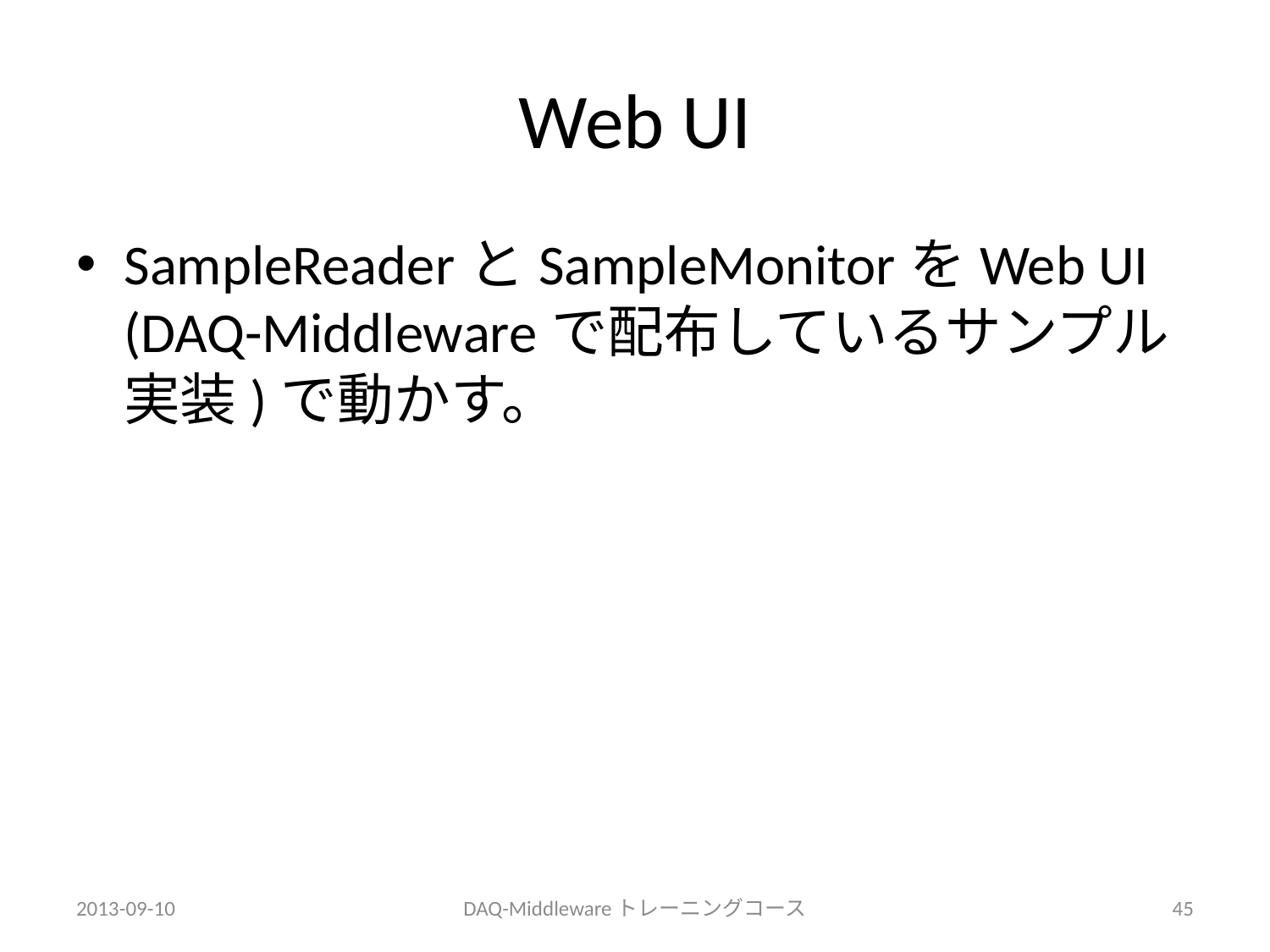

# Web UI
SampleReaderとSampleMonitorをWeb UI (DAQ-Middlewareで配布しているサンプル実装)で動かす。
2013-09-10
DAQ-Middlewareトレーニングコース
45